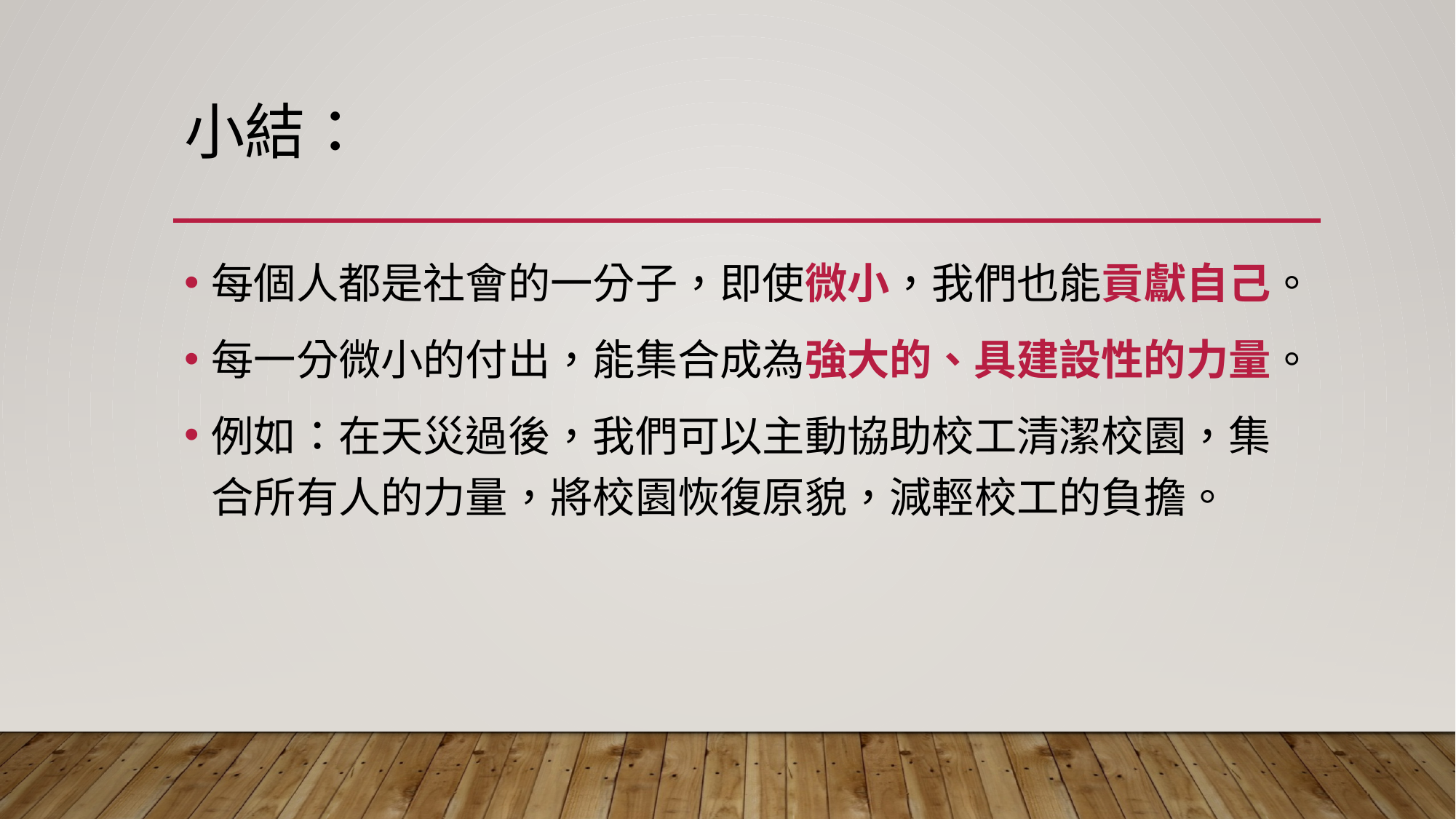

# 小結：
每個人都是社會的一分子，即使微小，我們也能貢獻自己。
每一分微小的付出，能集合成為強大的、具建設性的力量。
例如：在天災過後，我們可以主動協助校工清潔校園，集 	    合所有人的力量，將校園恢復原貌，減輕校工的負擔。